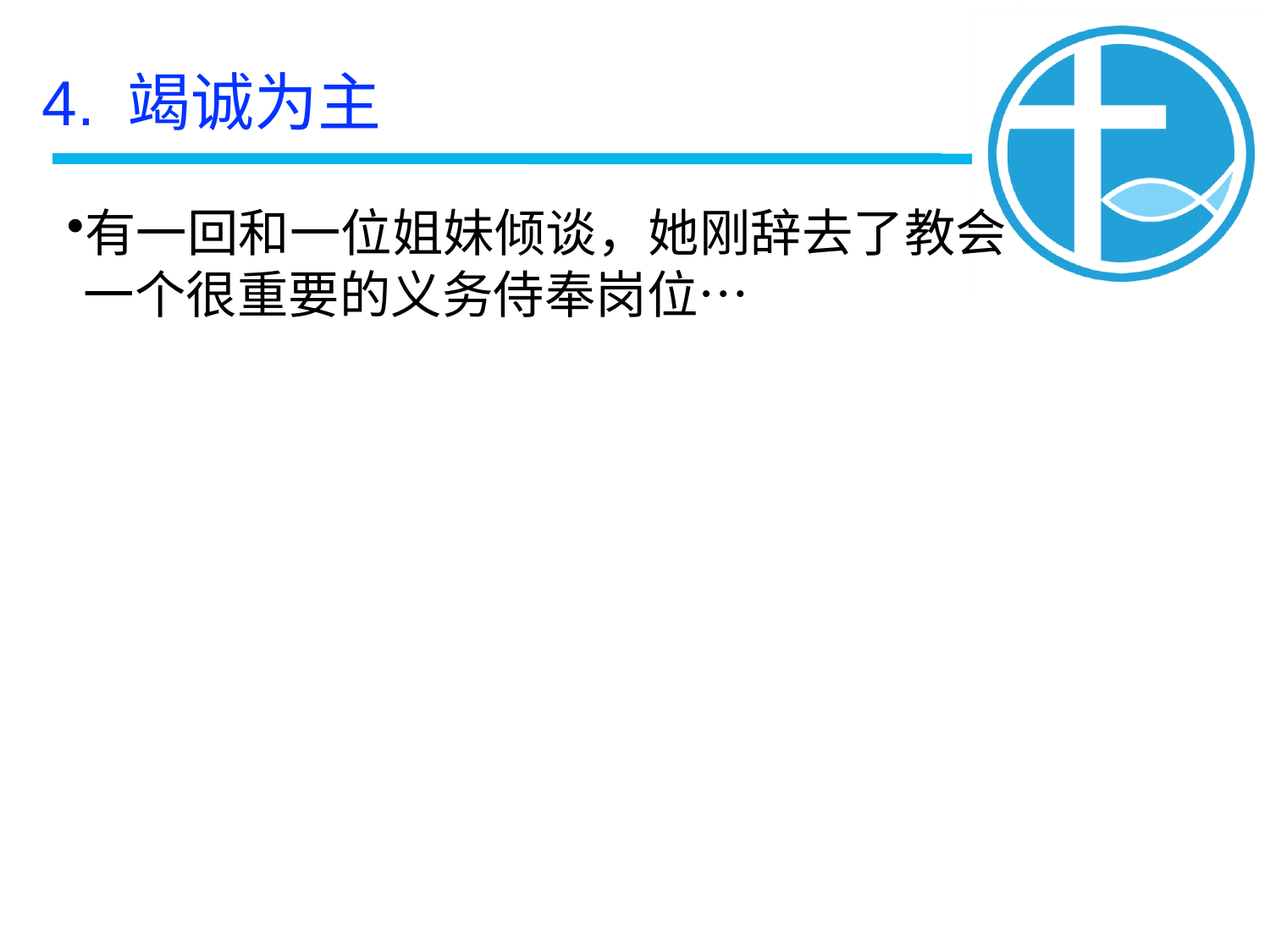

4. 竭诚为主
有一回和一位姐妹倾谈，她刚辞去了教会一个很重要的义务侍奉岗位⋯